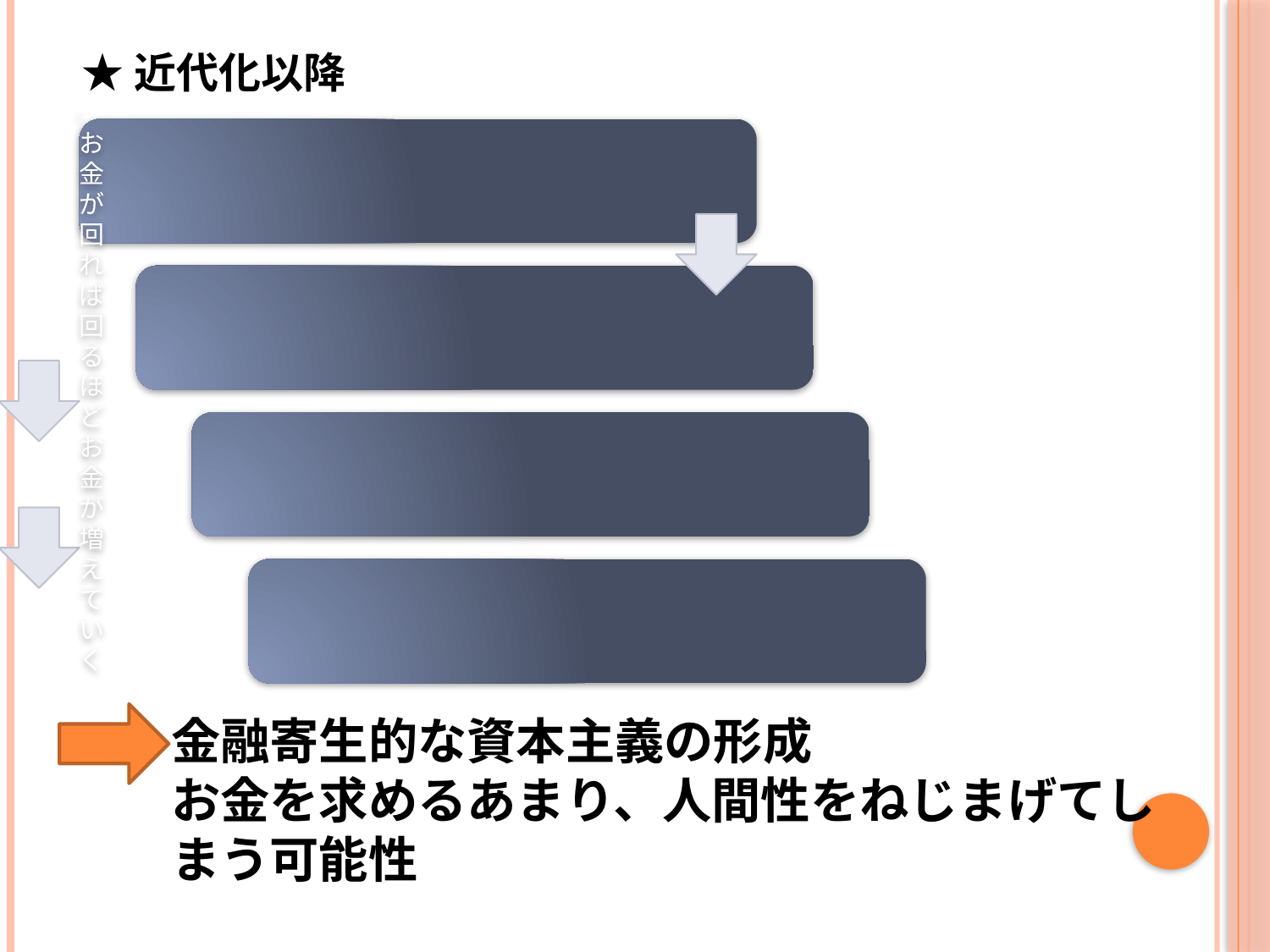

★近代化以降
お金のためにお金が回っていく
お金が回れば回るほどお金が増えていく

金融寄生的な資本主義の形成
お金を求めるあまり、人間性をねじまげてしまう可能性